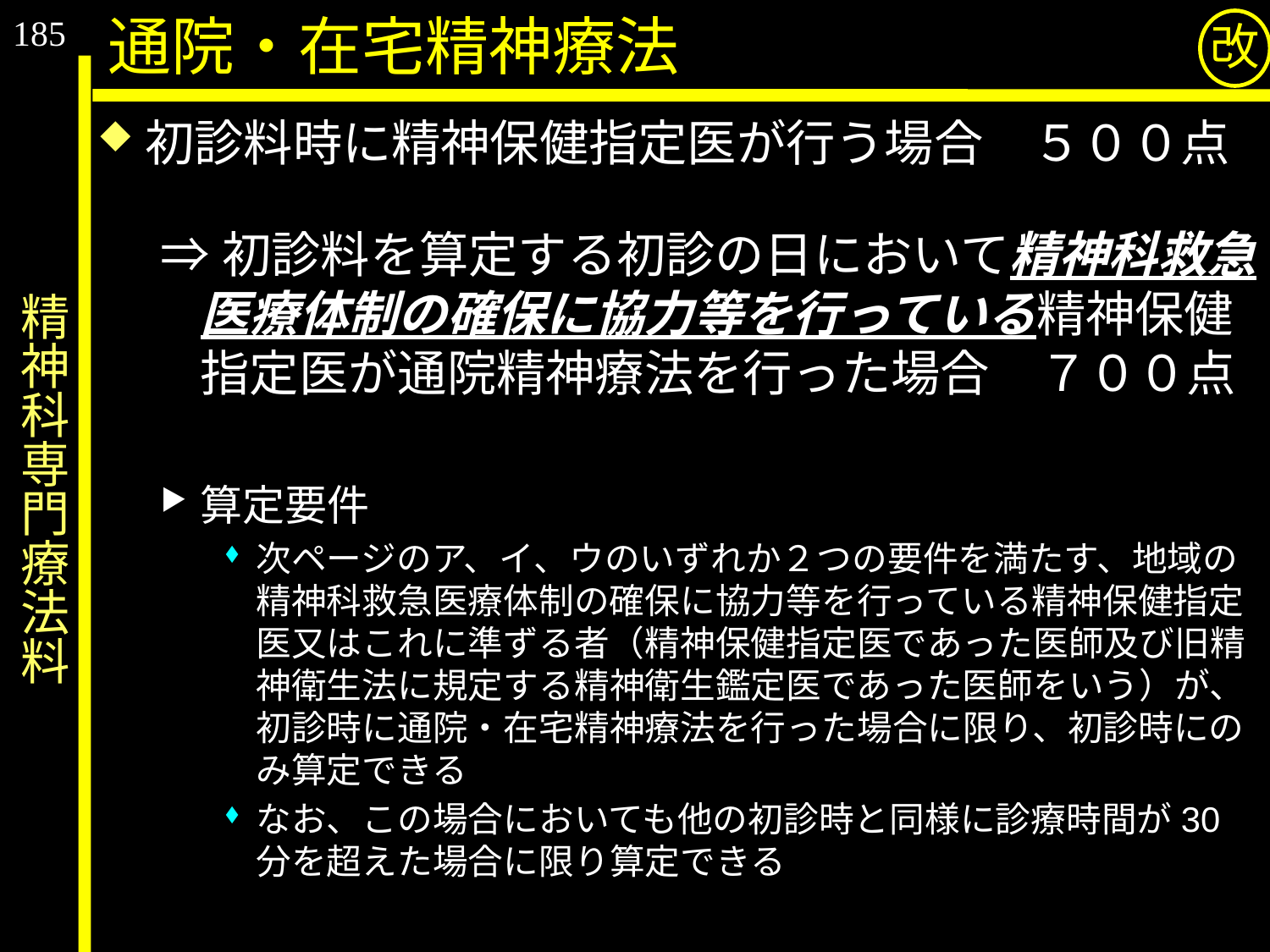

185
通院・在宅精神療法
改

初診料時に精神保健指定医が行う場合　５００点

⇒初診料を算定する初診の日において精神科救急医療体制の確保に協力等を行っている精神保健指定医が通院精神療法を行った場合　７００点

算定要件
次ページのア、イ、ウのいずれか２つの要件を満たす、地域の精神科救急医療体制の確保に協力等を行っている精神保健指定医又はこれに準ずる者（精神保健指定医であった医師及び旧精神衛生法に規定する精神衛生鑑定医であった医師をいう）が、初診時に通院・在宅精神療法を行った場合に限り、初診時にのみ算定できる
なお、この場合においても他の初診時と同様に診療時間が30分を超えた場合に限り算定できる

# 精神科専門療法料